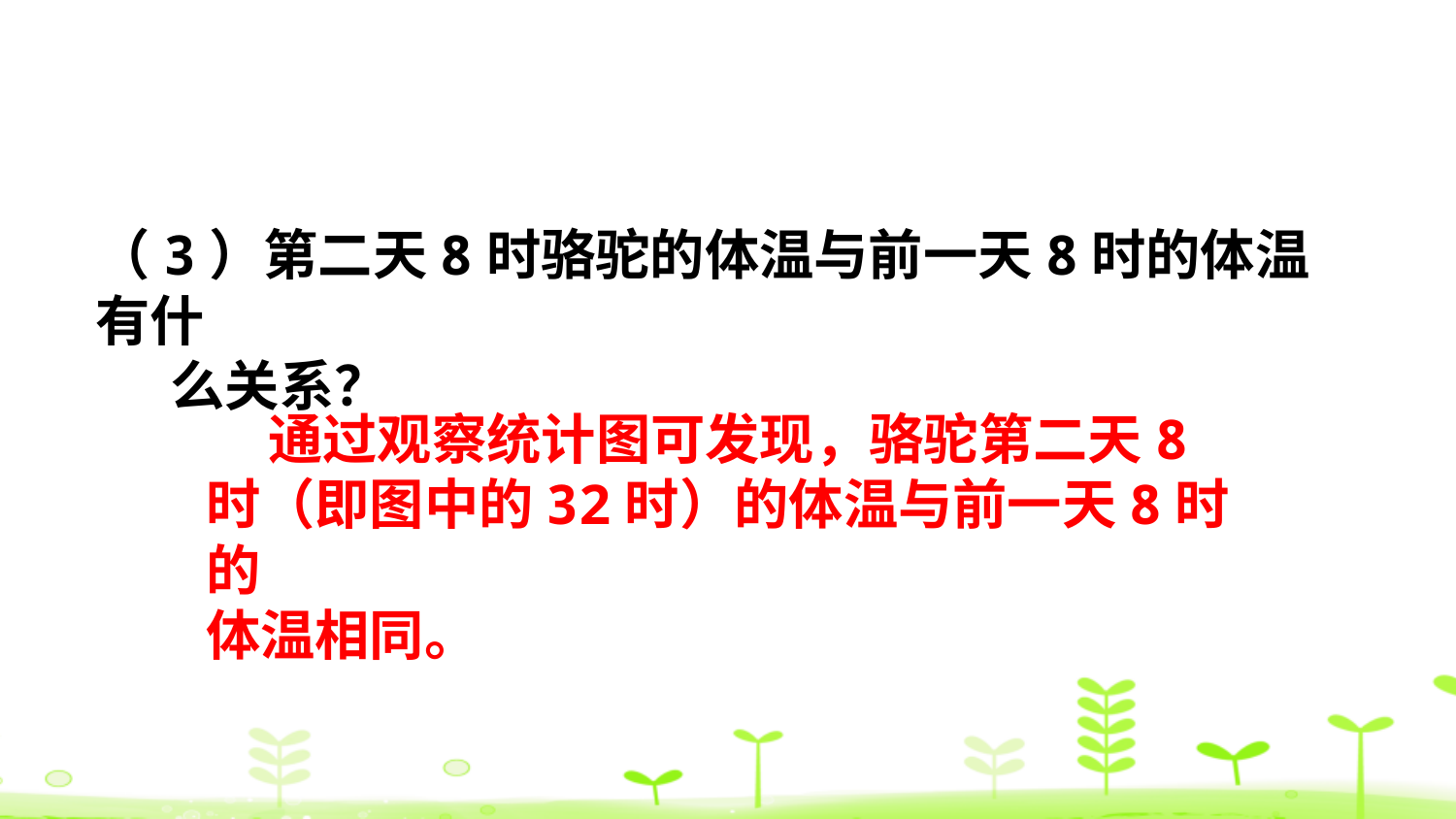

（3）第二天8时骆驼的体温与前一天8时的体温有什
     么关系？
    通过观察统计图可发现，骆驼第二天8时（即图中的32时）的体温与前一天8时的
体温相同。